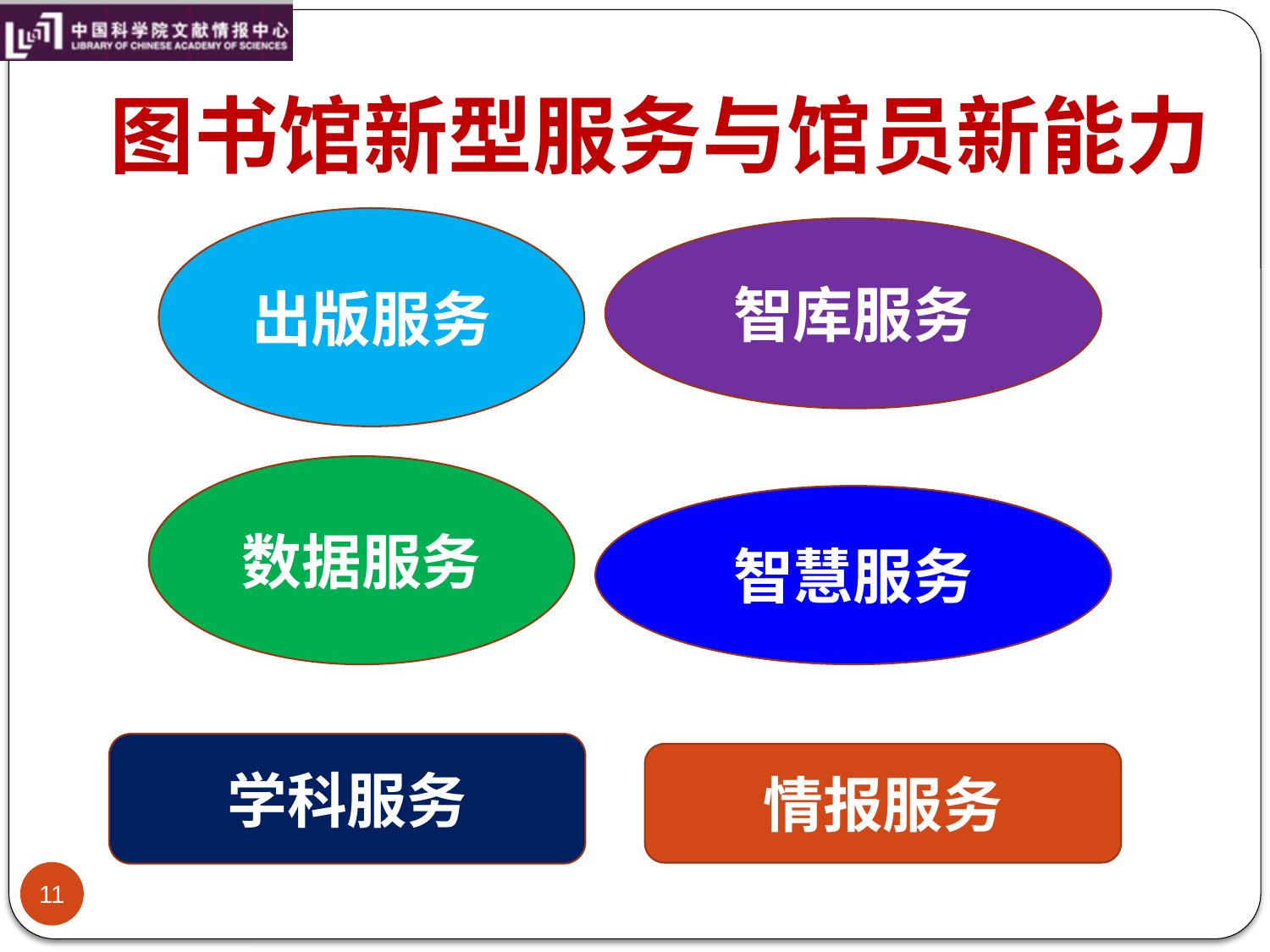

图书馆新型服务与馆员新能力
出版服务
智库服务
数据服务
智慧服务
学科服务
情报服务

11